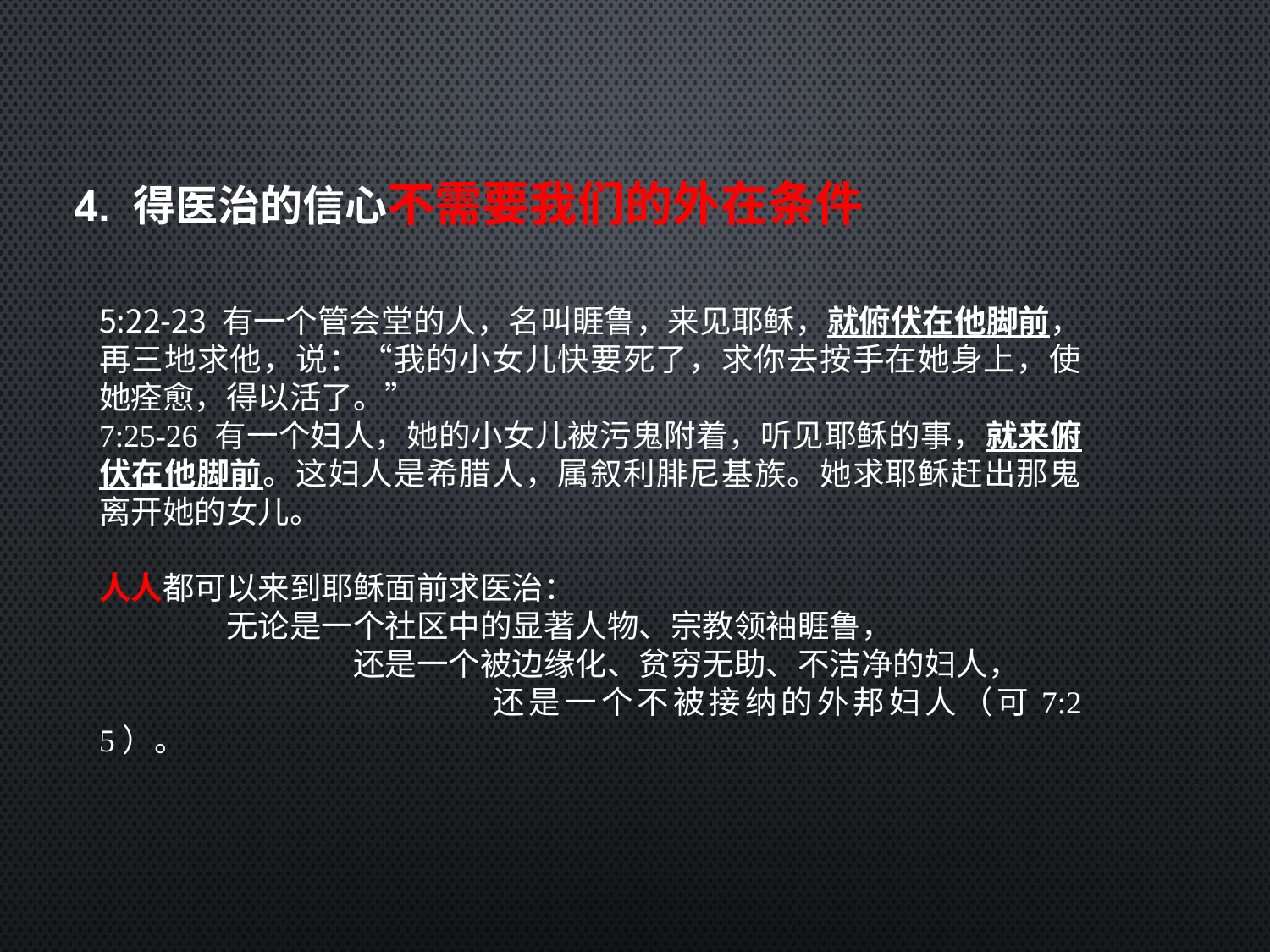

# 4. 得医治的信心不需要我们的外在条件
5:22-23 有一个管会堂的人，名叫睚鲁，来见耶稣，就俯伏在他脚前，再三地求他，说：“我的小女儿快要死了，求你去按手在她身上，使她痊愈，得以活了。”
7:25-26 有一个妇人，她的小女儿被污鬼附着，听见耶稣的事，就来俯伏在他脚前。这妇人是希腊人，属叙利腓尼基族。她求耶稣赶出那鬼离开她的女儿。

人人都可以来到耶稣面前求医治：
	无论是一个社区中的显著人物、宗教领袖睚鲁，
		还是一个被边缘化、贫穷无助、不洁净的妇人，
			还是一个不被接纳的外邦妇人（可7:25）。